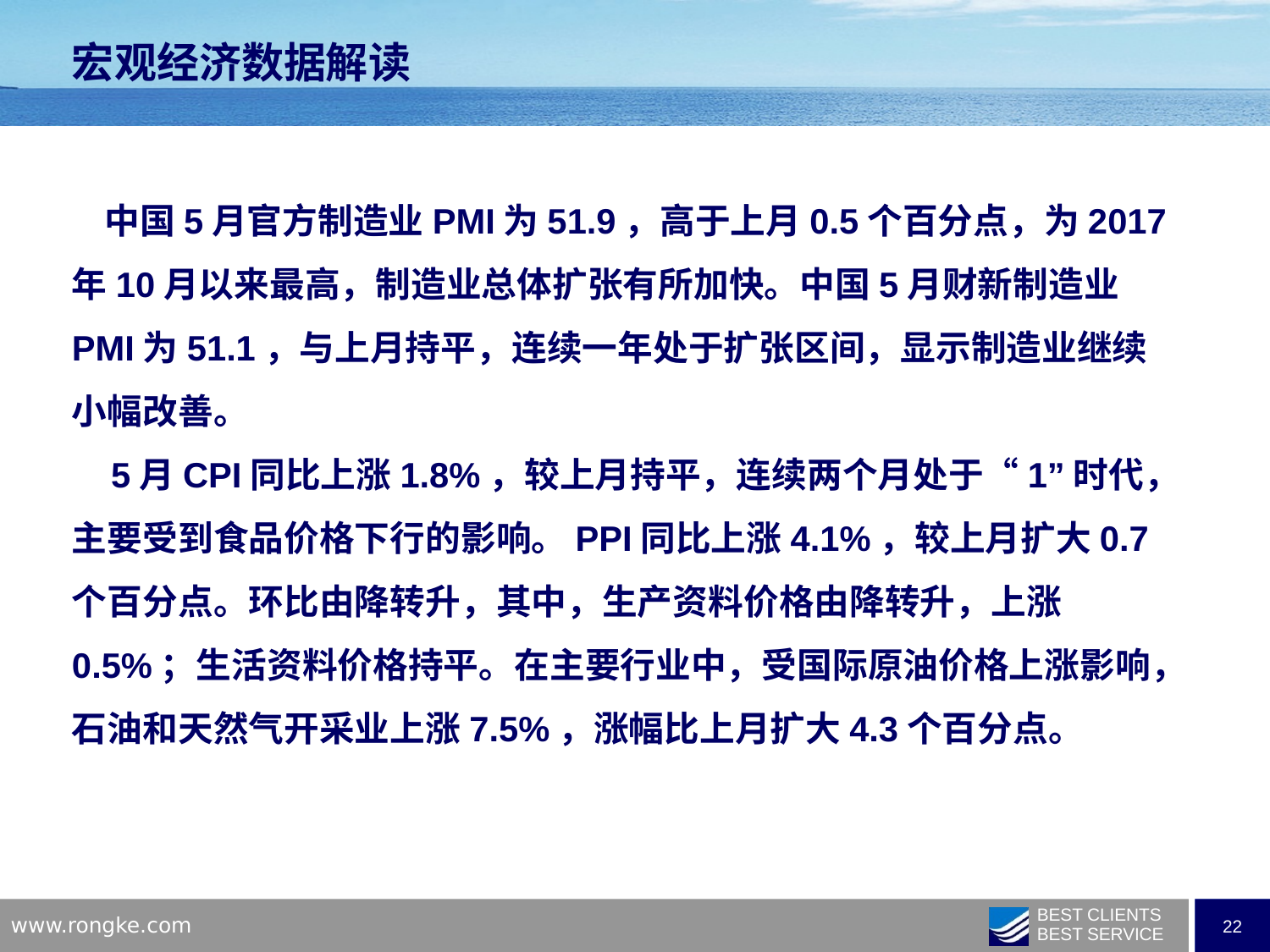

宏观经济数据解读

   中国5月官方制造业PMI为51.9，高于上月0.5个百分点，为2017年10月以来最高，制造业总体扩张有所加快。中国5月财新制造业PMI为51.1，与上月持平，连续一年处于扩张区间，显示制造业继续小幅改善。
    5月CPI同比上涨1.8%，较上月持平，连续两个月处于“1”时代，主要受到食品价格下行的影响。PPI同比上涨4.1%，较上月扩大0.7个百分点。环比由降转升，其中，生产资料价格由降转升，上涨0.5%；生活资料价格持平。在主要行业中，受国际原油价格上涨影响，石油和天然气开采业上涨7.5%，涨幅比上月扩大4.3个百分点。